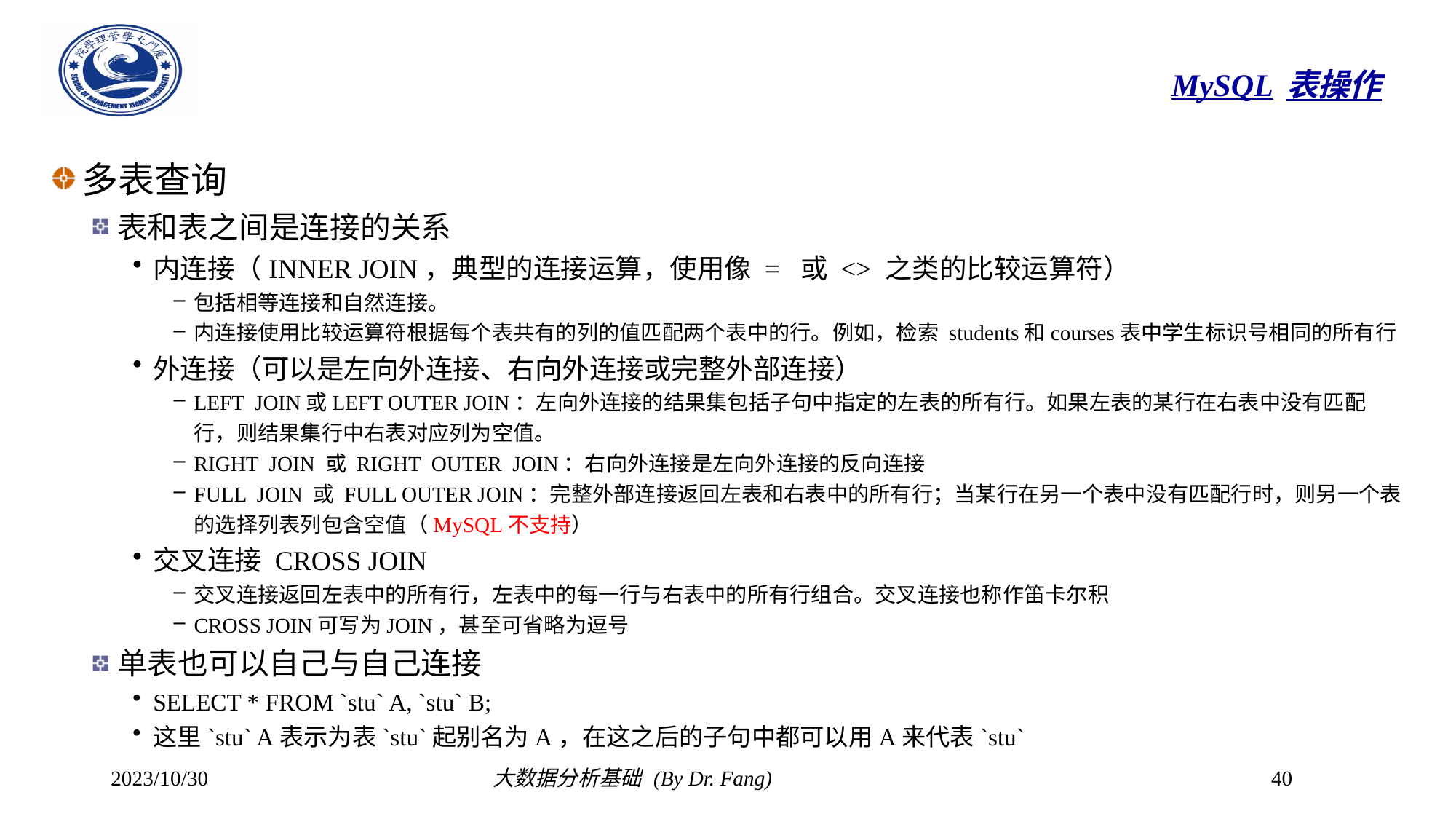

# MySQL表操作
多表查询
表和表之间是连接的关系
内连接（INNER JOIN，典型的连接运算，使用像 =  或 <> 之类的比较运算符）
包括相等连接和自然连接。
内连接使用比较运算符根据每个表共有的列的值匹配两个表中的行。例如，检索 students和courses表中学生标识号相同的所有行
外连接（可以是左向外连接、右向外连接或完整外部连接）
LEFT  JOIN或LEFT OUTER JOIN：左向外连接的结果集包括子句中指定的左表的所有行。如果左表的某行在右表中没有匹配行，则结果集行中右表对应列为空值。
RIGHT  JOIN 或 RIGHT  OUTER  JOIN：右向外连接是左向外连接的反向连接
FULL  JOIN 或 FULL OUTER JOIN：完整外部连接返回左表和右表中的所有行；当某行在另一个表中没有匹配行时，则另一个表的选择列表列包含空值（MySQL不支持）
交叉连接 CROSS JOIN
交叉连接返回左表中的所有行，左表中的每一行与右表中的所有行组合。交叉连接也称作笛卡尔积
CROSS JOIN可写为JOIN，甚至可省略为逗号
单表也可以自己与自己连接
SELECT * FROM `stu` A, `stu` B;
这里`stu` A表示为表`stu`起别名为A，在这之后的子句中都可以用A来代表`stu`

2023/10/30
大数据分析基础 (By Dr. Fang)
40